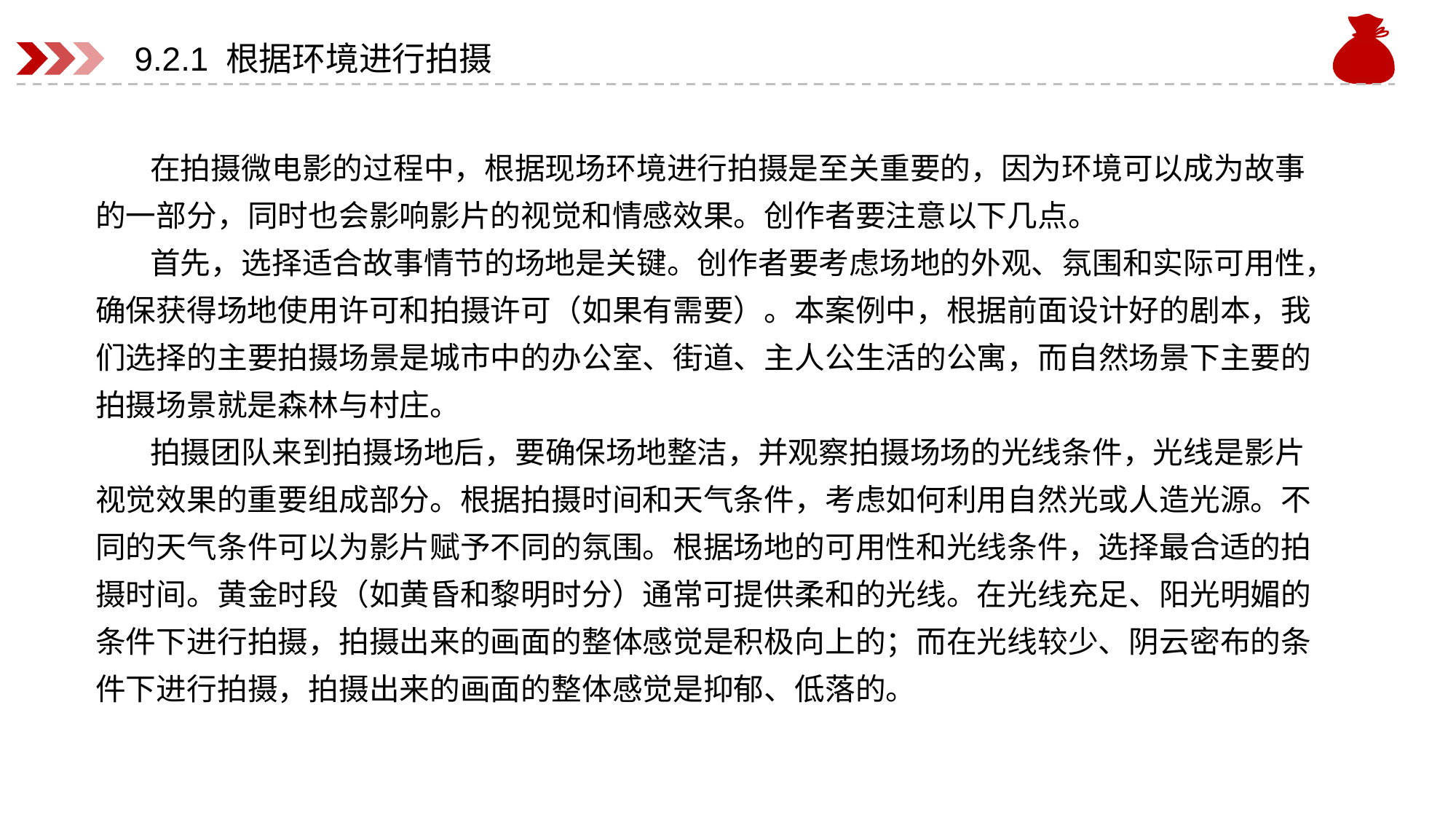

# 9.2.1 根据环境进行拍摄
20
在拍摄微电影的过程中，根据现场环境进行拍摄是至关重要的，因为环境可以成为故事的一部分，同时也会影响影片的视觉和情感效果。创作者要注意以下几点。
首先，选择适合故事情节的场地是关键。创作者要考虑场地的外观、氛围和实际可用性，确保获得场地使用许可和拍摄许可（如果有需要）。本案例中，根据前面设计好的剧本，我们选择的主要拍摄场景是城市中的办公室、街道、主人公生活的公寓，而自然场景下主要的拍摄场景就是森林与村庄。
拍摄团队来到拍摄场地后，要确保场地整洁，并观察拍摄场场的光线条件，光线是影片视觉效果的重要组成部分。根据拍摄时间和天气条件，考虑如何利用自然光或人造光源。不同的天气条件可以为影片赋予不同的氛围。根据场地的可用性和光线条件，选择最合适的拍摄时间。黄金时段（如黄昏和黎明时分）通常可提供柔和的光线。在光线充足、阳光明媚的条件下进行拍摄，拍摄出来的画面的整体感觉是积极向上的；而在光线较少、阴云密布的条件下进行拍摄，拍摄出来的画面的整体感觉是抑郁、低落的。